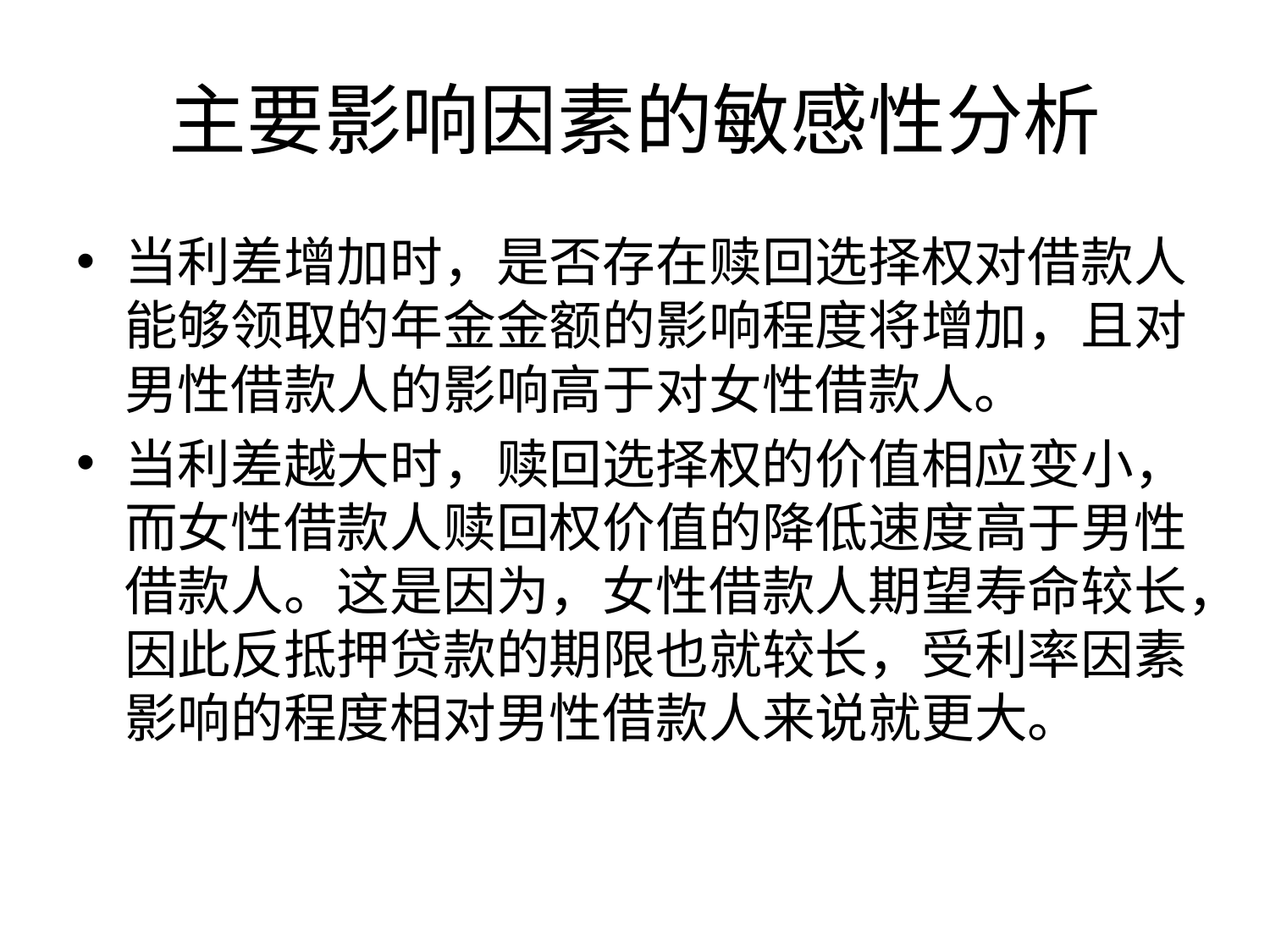

# 主要影响因素的敏感性分析
当利差增加时，是否存在赎回选择权对借款人能够领取的年金金额的影响程度将增加，且对男性借款人的影响高于对女性借款人。
当利差越大时，赎回选择权的价值相应变小，而女性借款人赎回权价值的降低速度高于男性借款人。这是因为，女性借款人期望寿命较长，因此反抵押贷款的期限也就较长，受利率因素影响的程度相对男性借款人来说就更大。